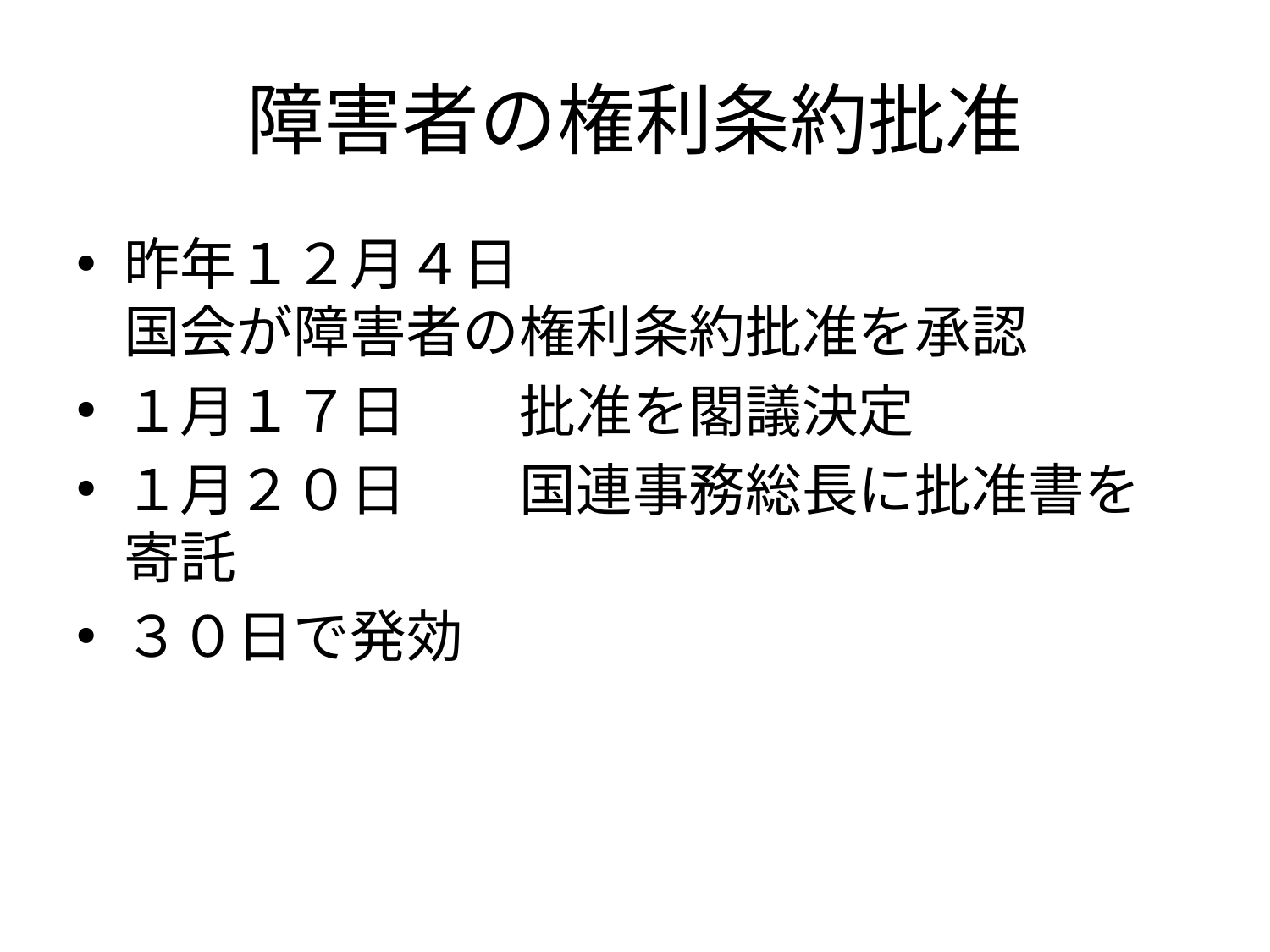

# 障害者の権利条約批准
昨年１２月４日　
国会が障害者の権利条約批准を承認
１月１７日　　批准を閣議決定
１月２０日　　国連事務総長に批准書を寄託
３０日で発効